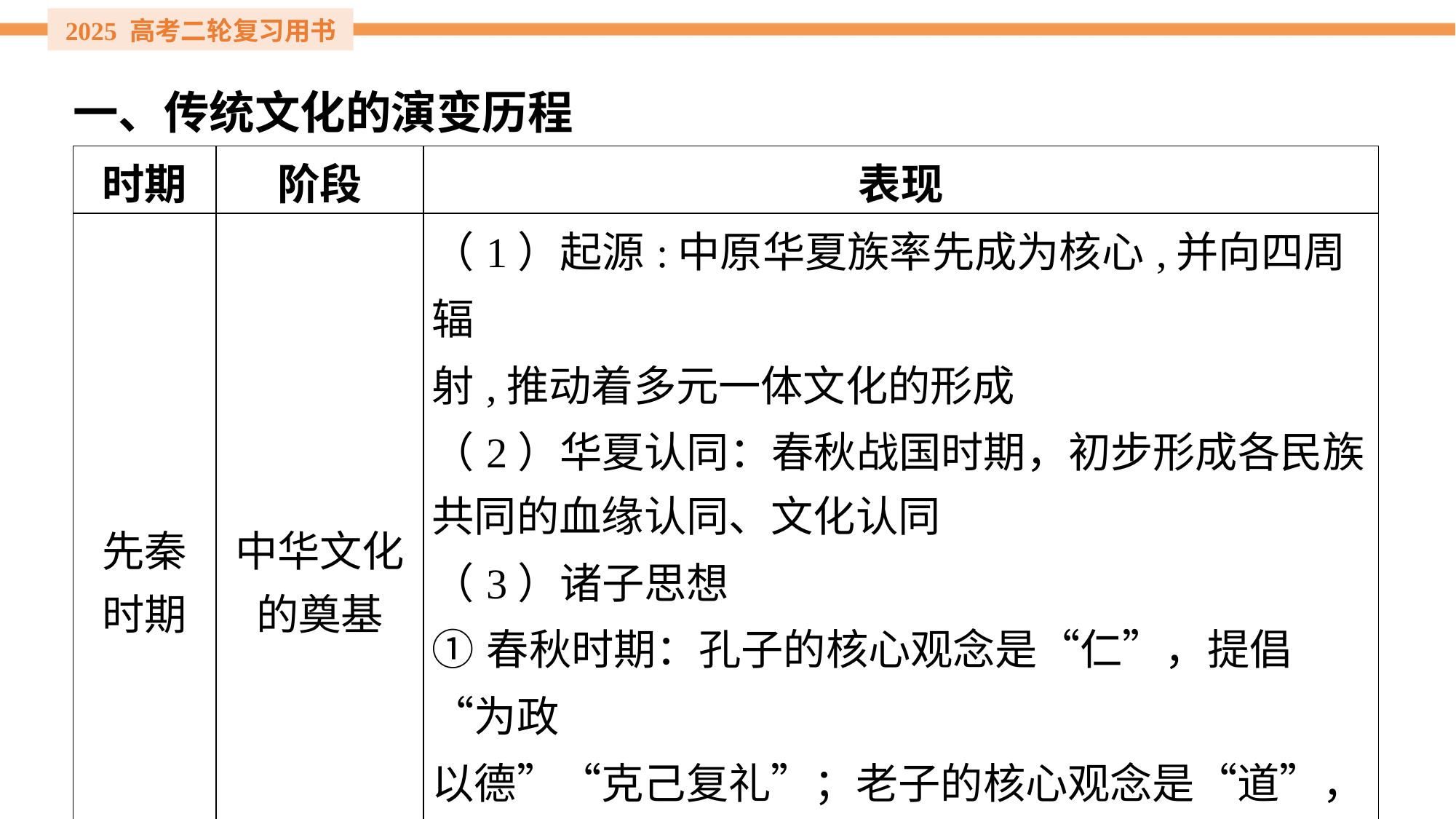

一、传统文化的演变历程
| 时期 | 阶段 | 表现 |
| --- | --- | --- |
| 先秦 时期 | 中华文化 的奠基 | （1）起源:中原华夏族率先成为核心,并向四周辐 射,推动着多元一体文化的形成 （2）华夏认同：春秋战国时期，初步形成各民族 共同的血缘认同、文化认同 （3）诸子思想 ①春秋时期：孔子的核心观念是“仁”，提倡“为政 以德”“克己复礼”；老子的核心观念是“道”，提倡 无为而治、小国寡民 |